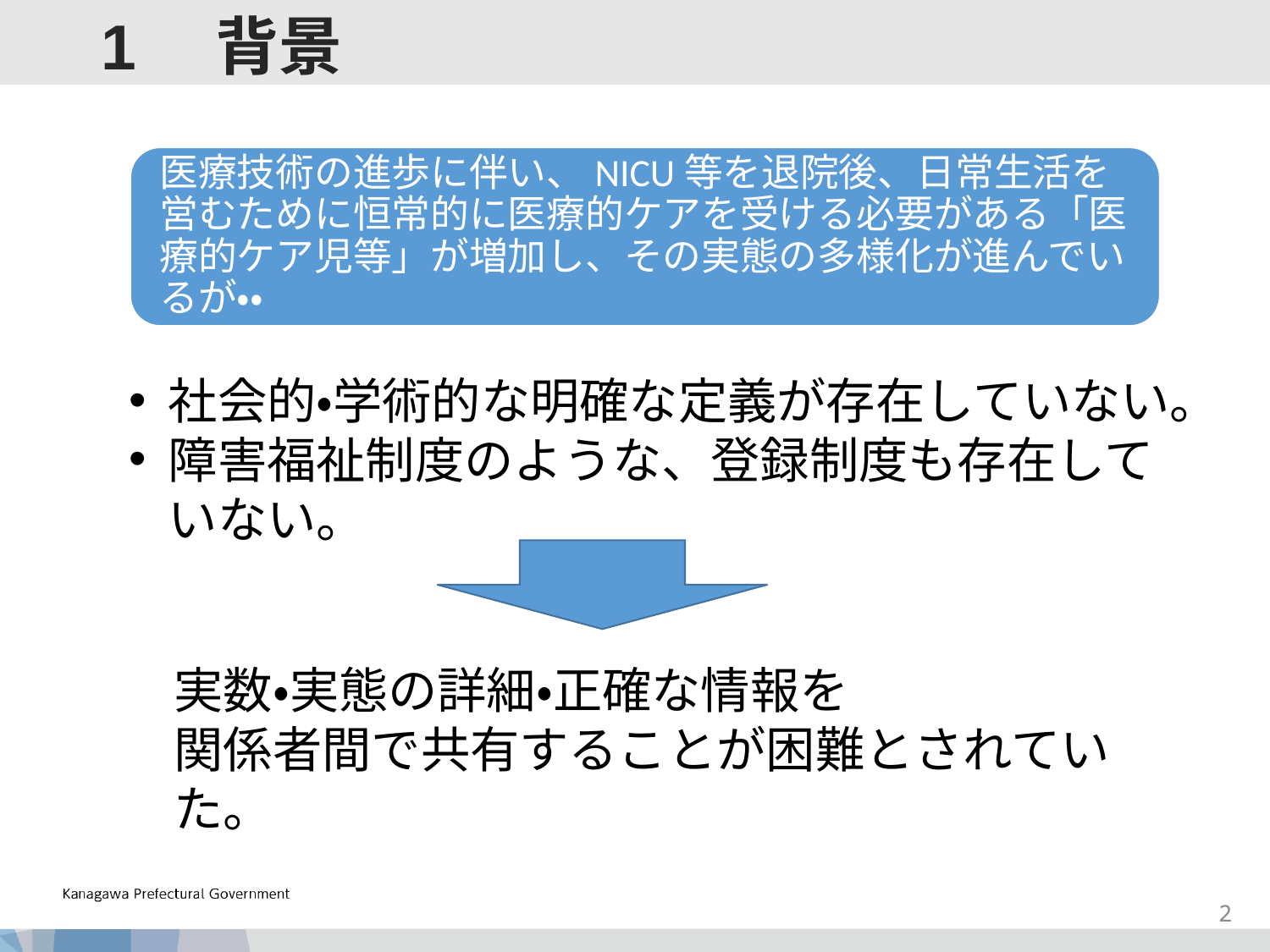

# 1　背景
医療技術の進歩に伴い、NICU等を退院後、日常生活を営むために恒常的に医療的ケアを受ける必要がある「医療的ケア児等」が増加し、その実態の多様化が進んでいるが・・
社会的・学術的な明確な定義が存在していない。
障害福祉制度のような、登録制度も存在していない。

実数・実態の詳細・正確な情報を
関係者間で共有することが困難とされていた。
2